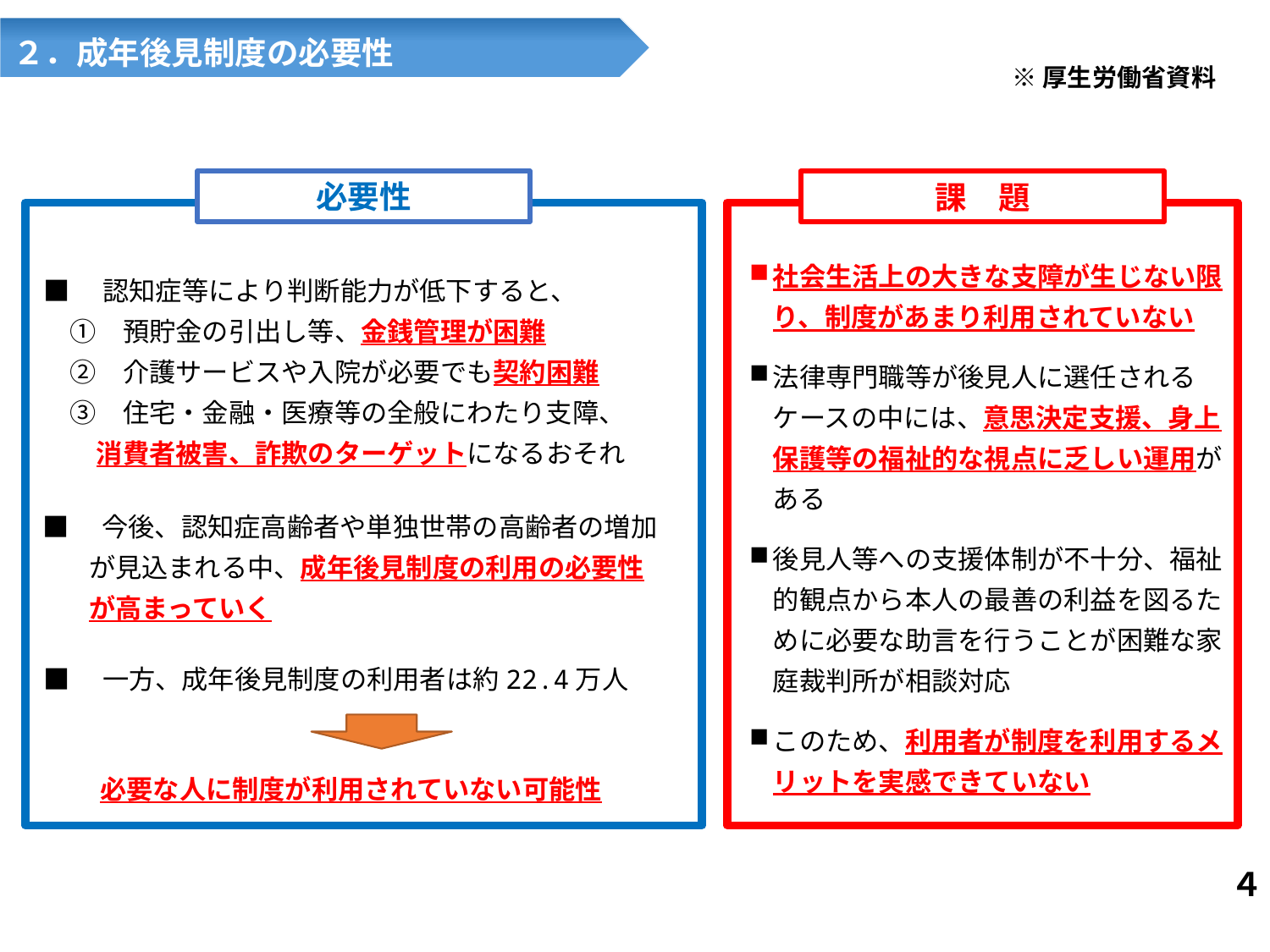

２．成年後見制度の必要性
※厚生労働省資料
必要性
課　題

社会生活上の大きな支障が生じない限り、制度があまり利用されていない
法律専門職等が後見人に選任されるケースの中には、意思決定支援、身上保護等の福祉的な視点に乏しい運用がある
後見人等への支援体制が不十分、福祉的観点から本人の最善の利益を図るために必要な助言を行うことが困難な家庭裁判所が相談対応
このため、利用者が制度を利用するメリットを実感できていない
■　認知症等により判断能力が低下すると、
　①　預貯金の引出し等、金銭管理が困難
　②　介護サービスや入院が必要でも契約困難
　③　住宅・金融・医療等の全般にわたり支障、
　　消費者被害、詐欺のターゲットになるおそれ
■　今後、認知症高齢者や単独世帯の高齢者の増加が見込まれる中、成年後見制度の利用の必要性が高まっていく

■　一方、成年後見制度の利用者は約22.4万人
　必要な人に制度が利用されていない可能性
４